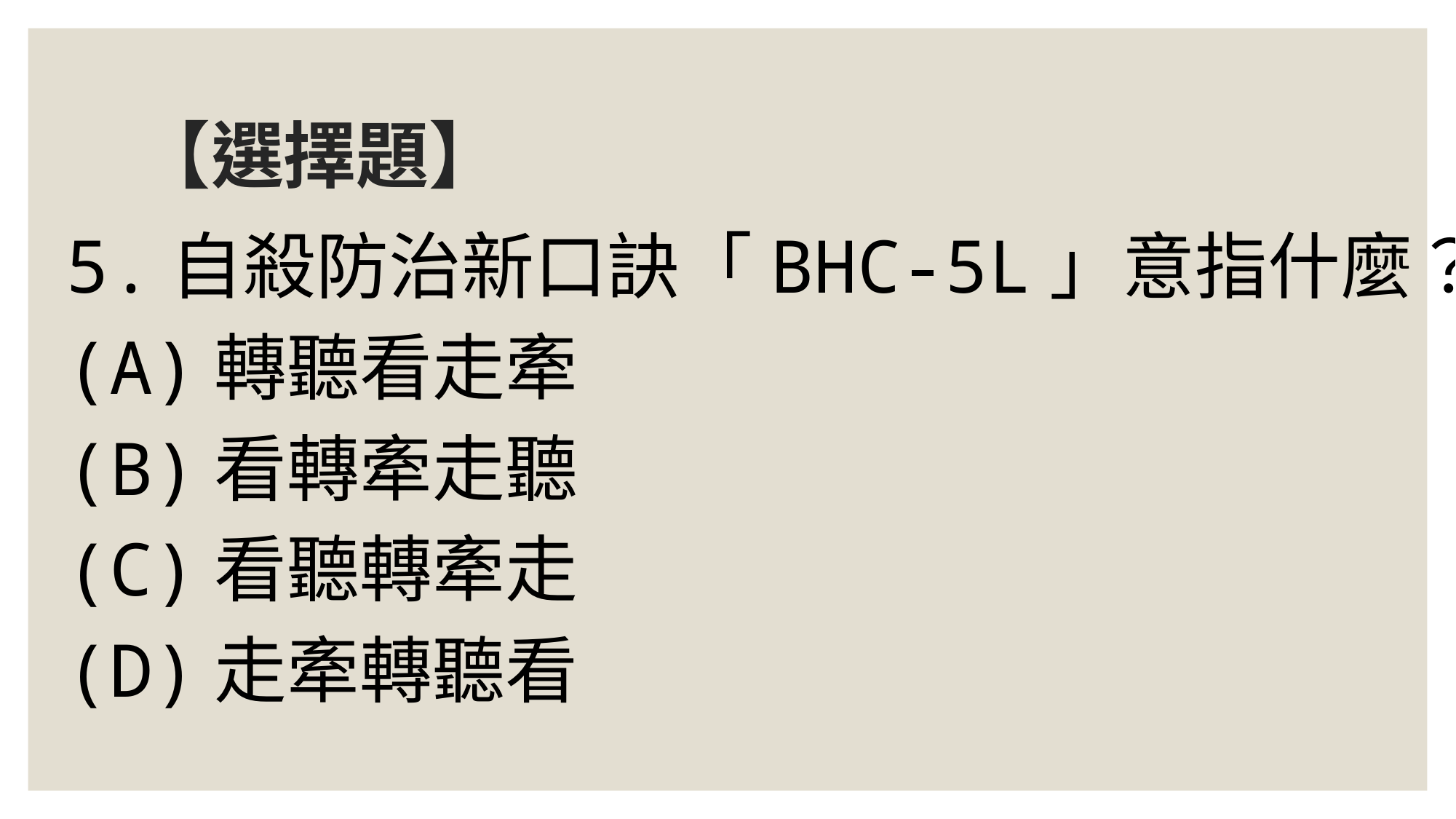

# 【選擇題】
5.自殺防治新口訣「BHC-5L」意指什麼？
(A)轉聽看走牽
(B)看轉牽走聽
(C)看聽轉牽走
(D)走牽轉聽看